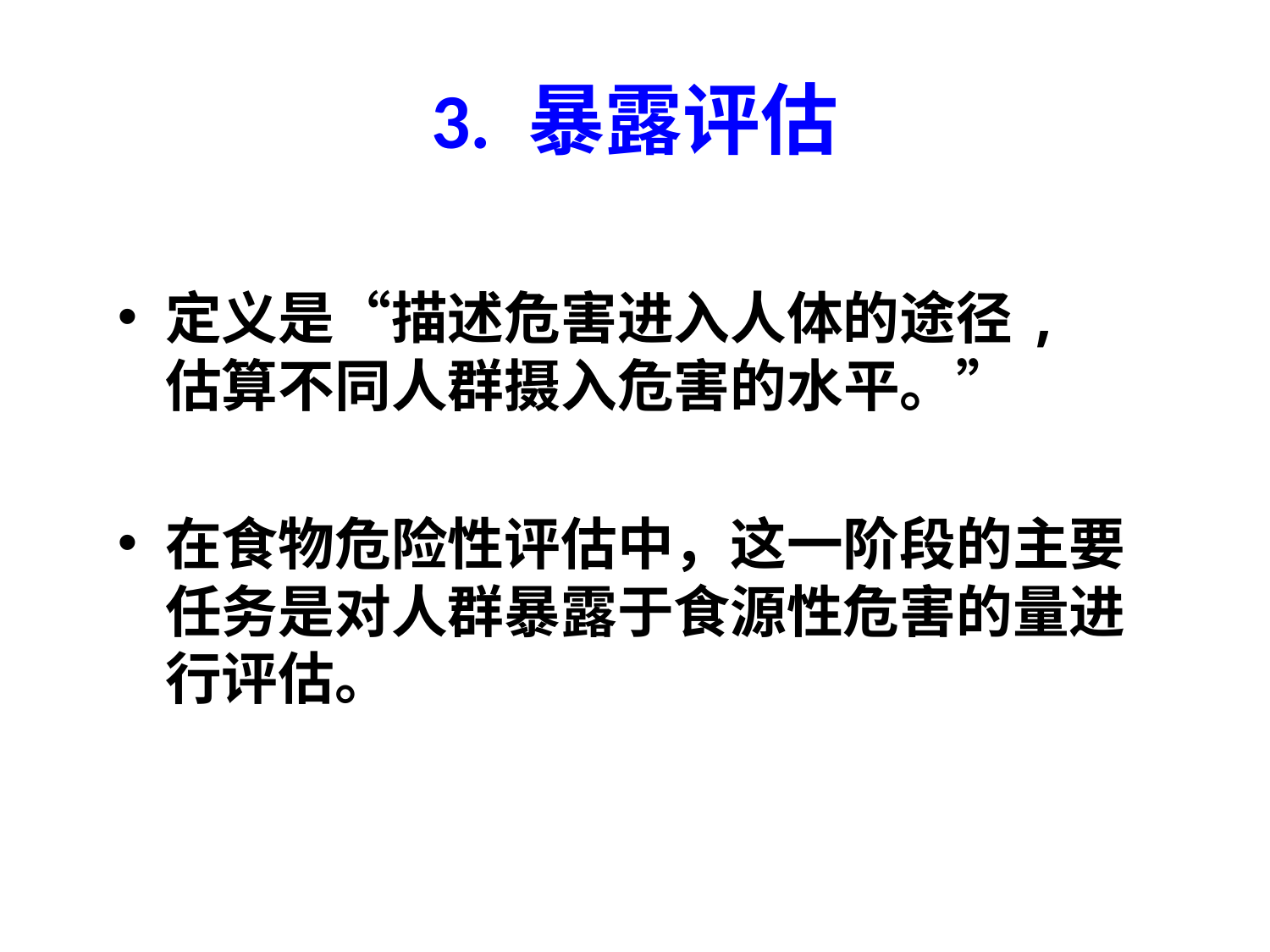

# 3. 暴露评估
定义是“描述危害进入人体的途径, 估算不同人群摄入危害的水平。”

在食物危险性评估中，这一阶段的主要任务是对人群暴露于食源性危害的量进行评估。